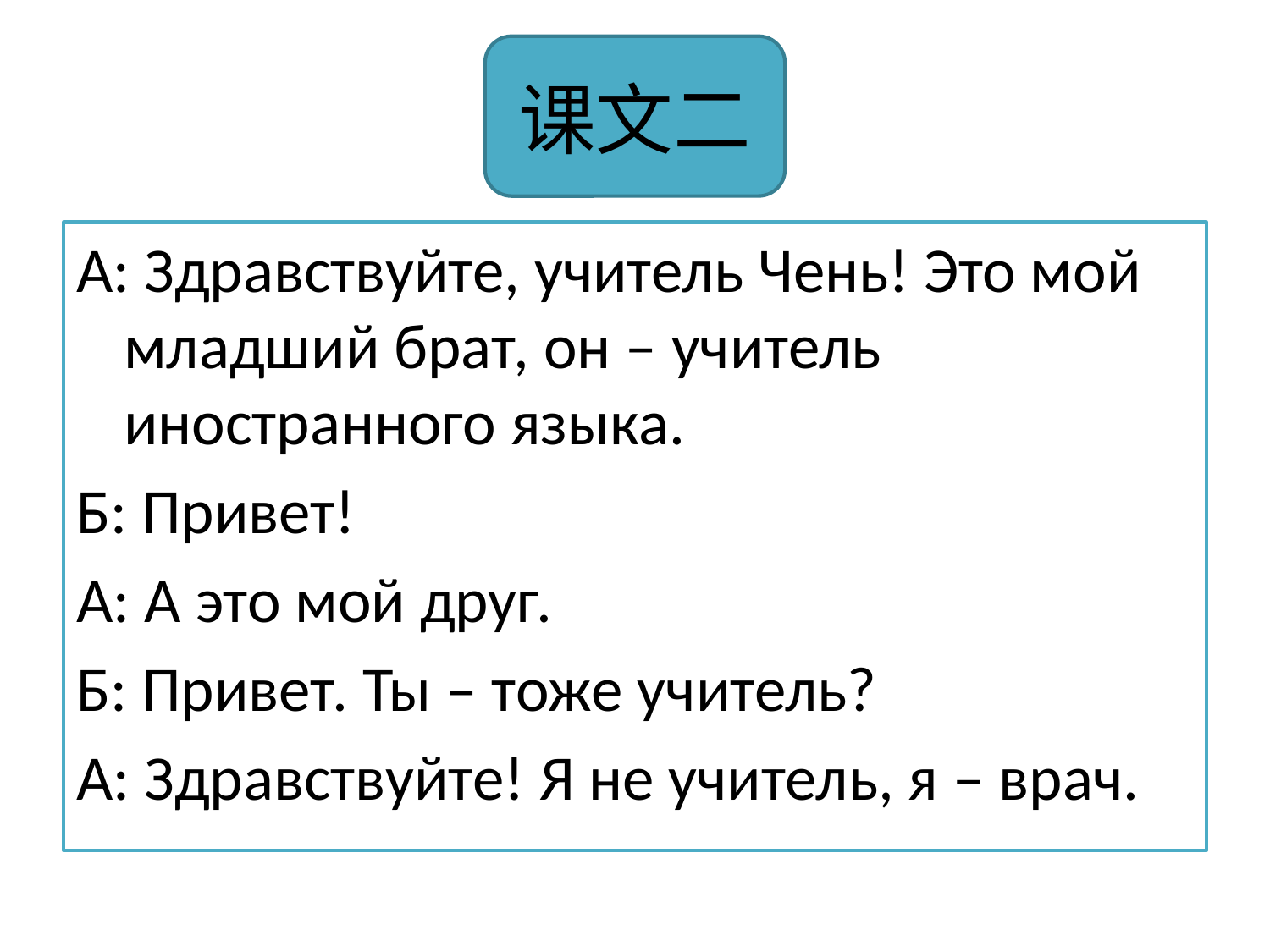

# 课文二
А: Здравствуйте, учитель Чень! Это мой младший брат, он – учитель иностранного языка.
Б: Привет!
А: А это мой друг.
Б: Привет. Ты – тоже учитель?
А: Здравствуйте! Я не учитель, я – врач.